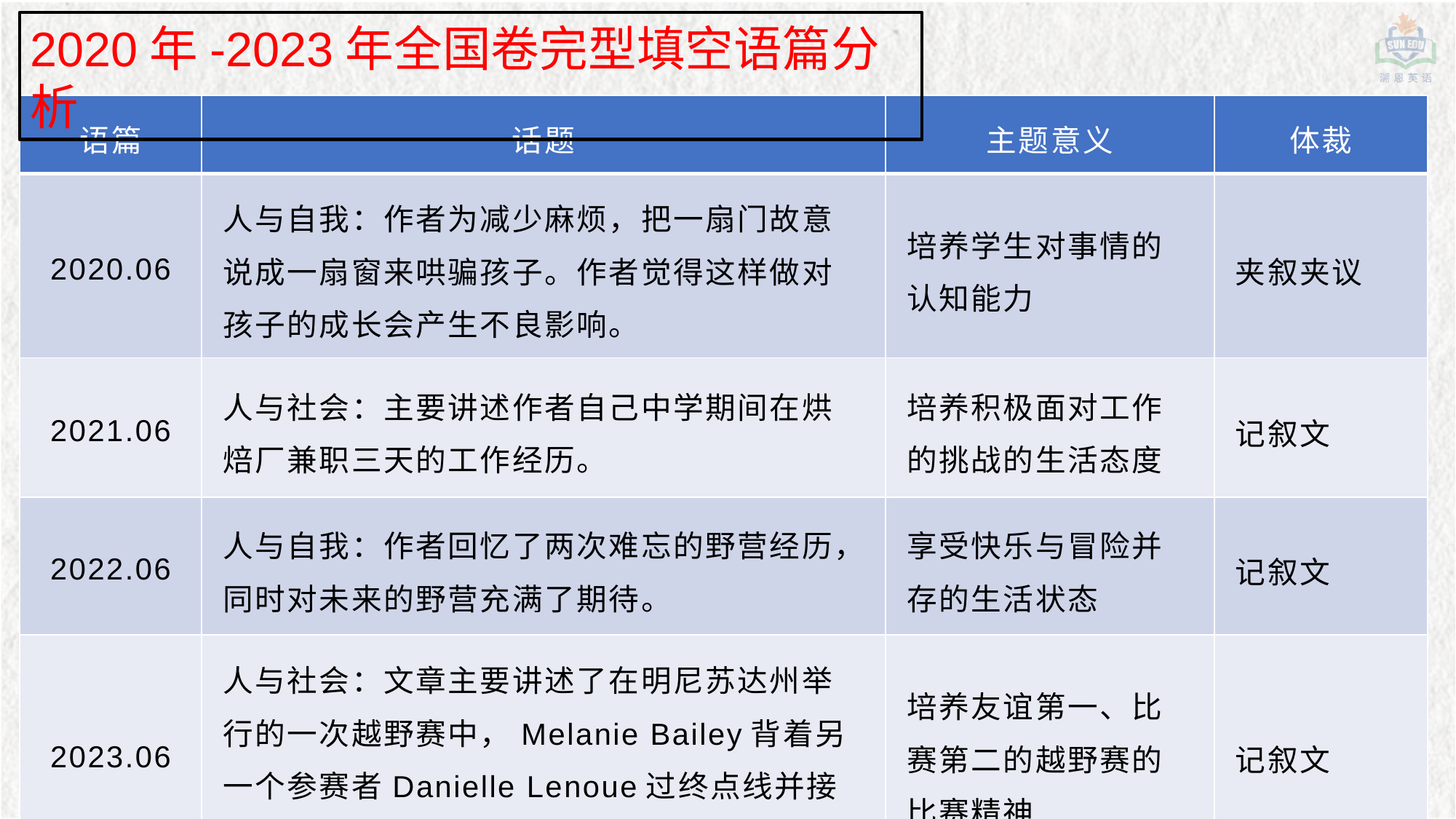

2020年-2023年全国卷完型填空语篇分析
| 语篇 | 话题 | 主题意义 | 体裁 |
| --- | --- | --- | --- |
| 2020.06 | 人与自我：作者为减少麻烦，把一扇门故意说成一扇窗来哄骗孩子。作者觉得这样做对孩子的成长会产生不良影响。 | 培养学生对事情的认知能力 | 夹叙夹议 |
| 2021.06 | 人与社会：主要讲述作者自己中学期间在烘焙厂兼职三天的工作经历。 | 培养积极面对工作的挑战的生活态度 | 记叙文 |
| 2022.06 | 人与自我：作者回忆了两次难忘的野营经历，同时对未来的野营充满了期待。 | 享受快乐与冒险并存的生活状态 | 记叙文 |
| 2023.06 | 人与社会：文章主要讲述了在明尼苏达州举行的一次越野赛中，Melanie Bailey背着另一个参赛者Danielle Lenoue过终点线并接受医疗检查的善行义举。 | 培养友谊第一、比赛第二的越野赛的比赛精神 | 记叙文 |